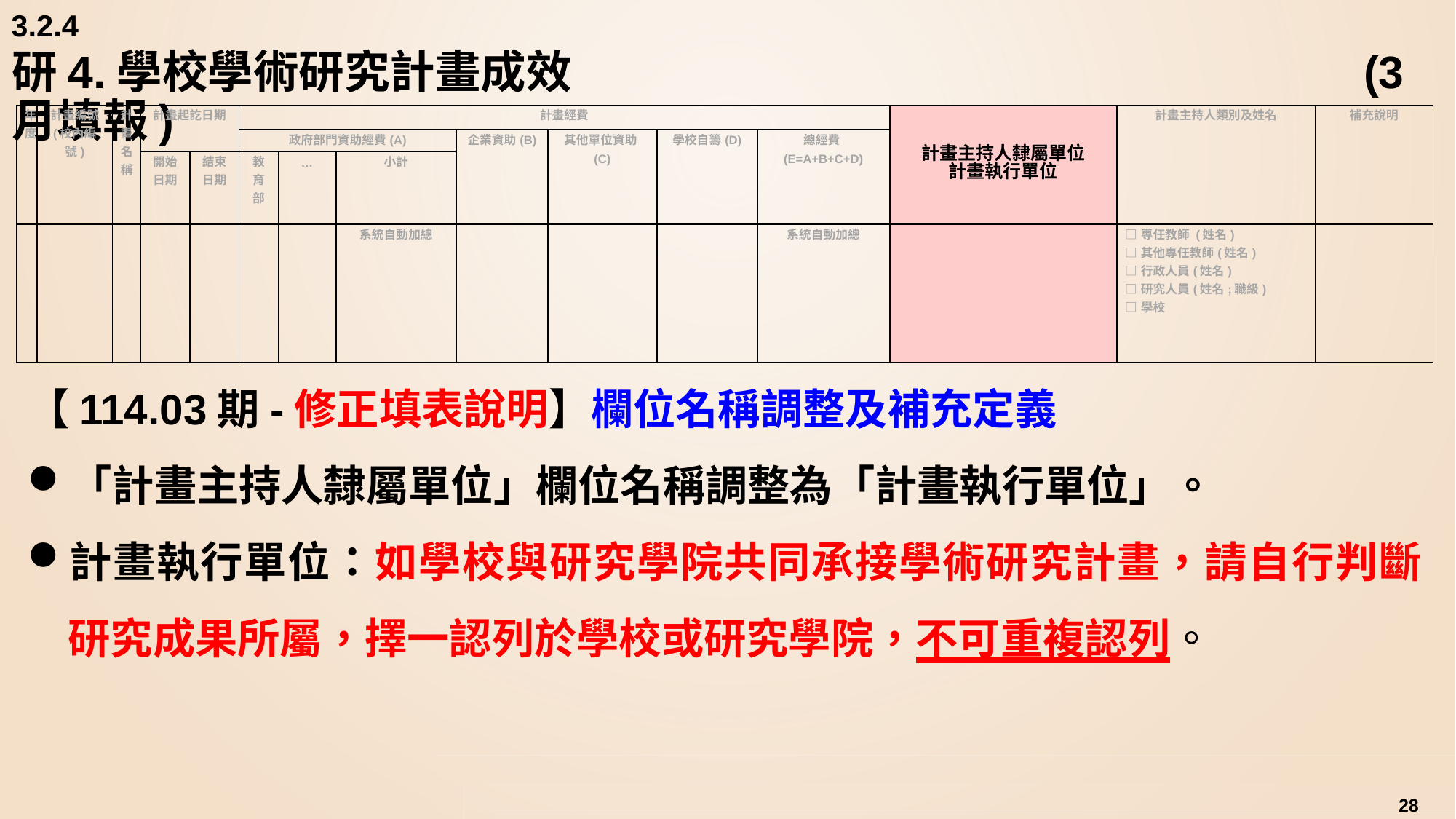

3.2.4
# 研4.學校學術研究計畫成效							   (3月填報)
| 年度 | 計畫編號 (校內編號) | 計 畫 名 稱 | 計畫起訖日期 |  | 計畫經費 |  |  |  |  |  |  | 計畫主持人隸屬單位 計畫執行單位 | 計畫主持人類別及姓名 | 補充說明 |
| --- | --- | --- | --- | --- | --- | --- | --- | --- | --- | --- | --- | --- | --- | --- |
|  |  |  |  |  | 政府部門資助經費(A) |  |  | 企業資助(B) | 其他單位資助(C) | 學校自籌(D) | 總經費(E=A+B+C+D) |  |  |  |
|  |  |  | 開始日期 | 結束日期 | 教育部 | … | 小計 |  |  |  |  |  |  |  |
|  |  |  |  |  |  |  | 系統自動加總 |  |  |  | 系統自動加總 |  | □專任教師 (姓名) □其他專任教師(姓名) □行政人員(姓名) □研究人員(姓名;職級) □學校 |  |
【114.03期-修正填表說明】欄位名稱調整及補充定義
「計畫主持人隸屬單位」欄位名稱調整為「計畫執行單位」。
計畫執行單位：如學校與研究學院共同承接學術研究計畫，請自行判斷研究成果所屬，擇一認列於學校或研究學院，不可重複認列。